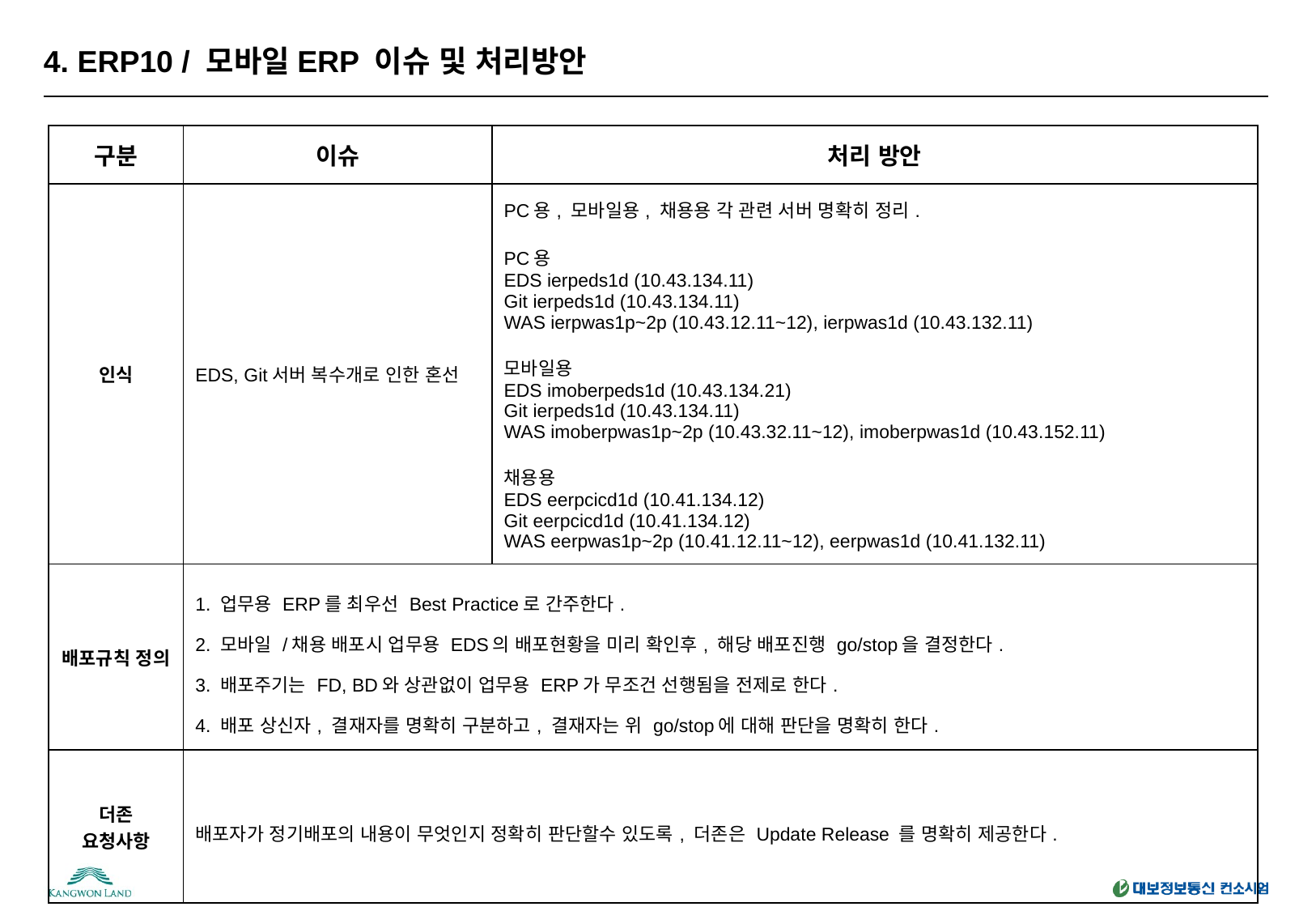

# 4. ERP10 / 모바일ERP 이슈 및 처리방안
| 구분 | 이슈 | 처리 방안 |
| --- | --- | --- |
| 인식 | EDS, Git서버 복수개로 인한 혼선 | PC용, 모바일용, 채용용 각 관련 서버 명확히 정리. PC용 EDS ierpeds1d (10.43.134.11) Git ierpeds1d (10.43.134.11) WAS ierpwas1p~2p (10.43.12.11~12), ierpwas1d (10.43.132.11) 모바일용 EDS imoberpeds1d (10.43.134.21) Git ierpeds1d (10.43.134.11) WAS imoberpwas1p~2p (10.43.32.11~12), imoberpwas1d (10.43.152.11) 채용용 EDS eerpcicd1d (10.41.134.12) Git eerpcicd1d (10.41.134.12) WAS eerpwas1p~2p (10.41.12.11~12), eerpwas1d (10.41.132.11) |
| 배포규칙 정의 | 1. 업무용 ERP를 최우선 Best Practice로 간주한다. 2. 모바일 /채용 배포시 업무용 EDS의 배포현황을 미리 확인후, 해당 배포진행 go/stop을 결정한다. 3. 배포주기는 FD, BD와 상관없이 업무용 ERP가 무조건 선행됨을 전제로 한다. 4. 배포 상신자, 결재자를 명확히 구분하고, 결재자는 위 go/stop에 대해 판단을 명확히 한다. |  |
| 더존 요청사항 | 배포자가 정기배포의 내용이 무엇인지 정확히 판단할수 있도록, 더존은 Update Release 를 명확히 제공한다. |  |